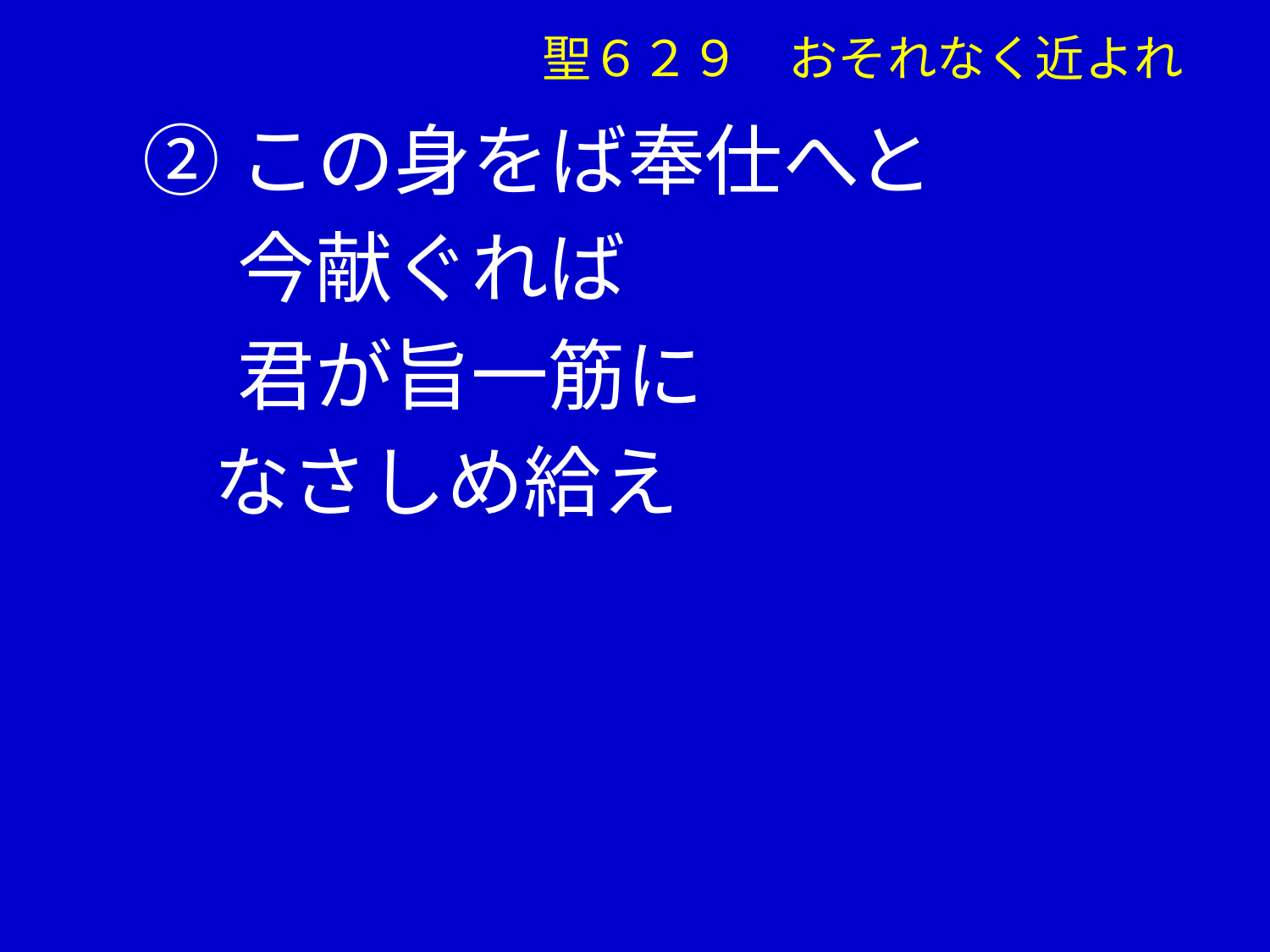

聖６２９　おそれなく近よれ
②この身をば奉仕へと
　 今献ぐれば
　 君が旨一筋に
   なさしめ給え